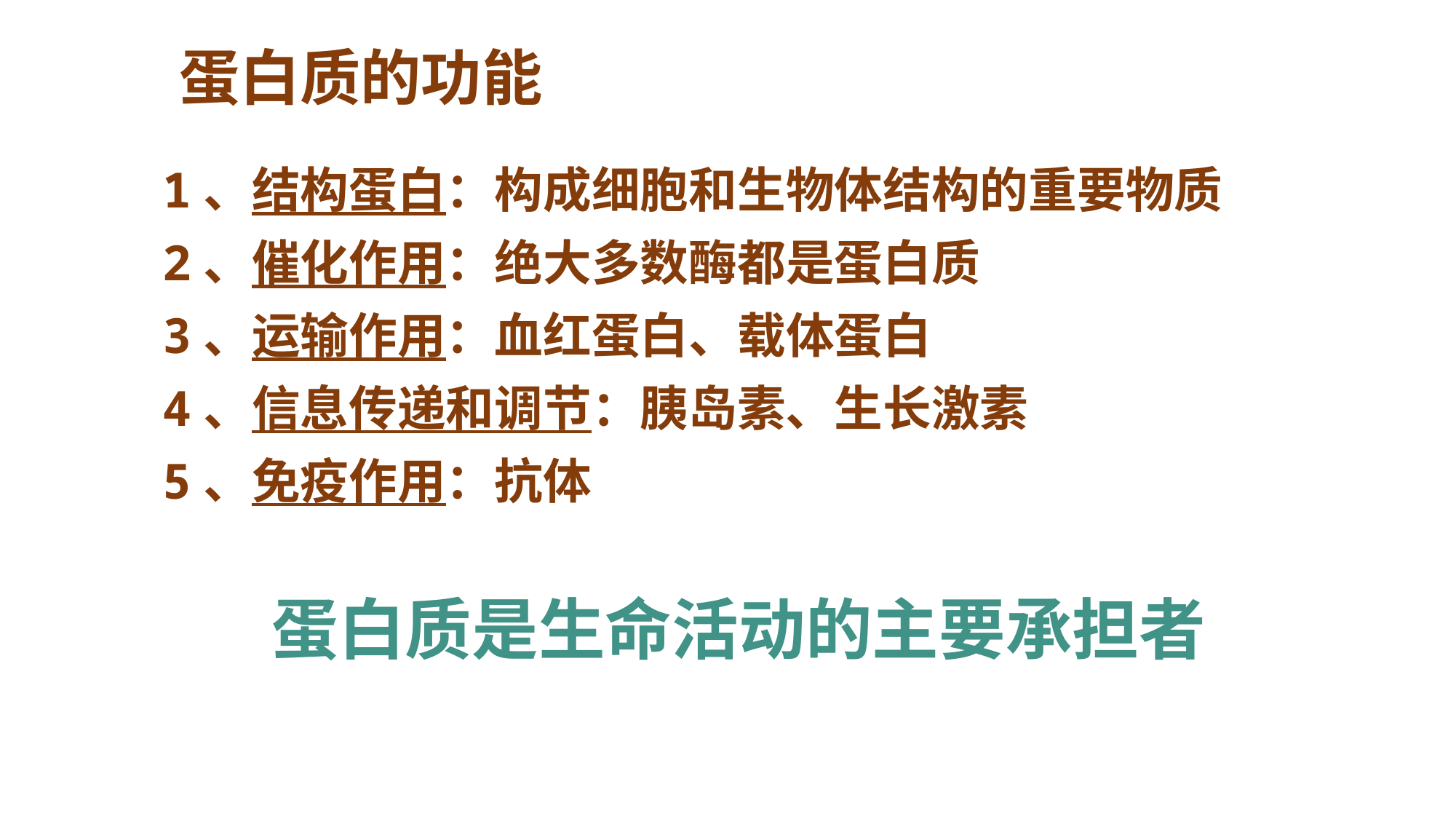

蛋白质的功能
1、结构蛋白：构成细胞和生物体结构的重要物质
2、催化作用：绝大多数酶都是蛋白质
3、运输作用：血红蛋白、载体蛋白
4、信息传递和调节：胰岛素、生长激素
5、免疫作用：抗体

蛋白质是生命活动的主要承担者